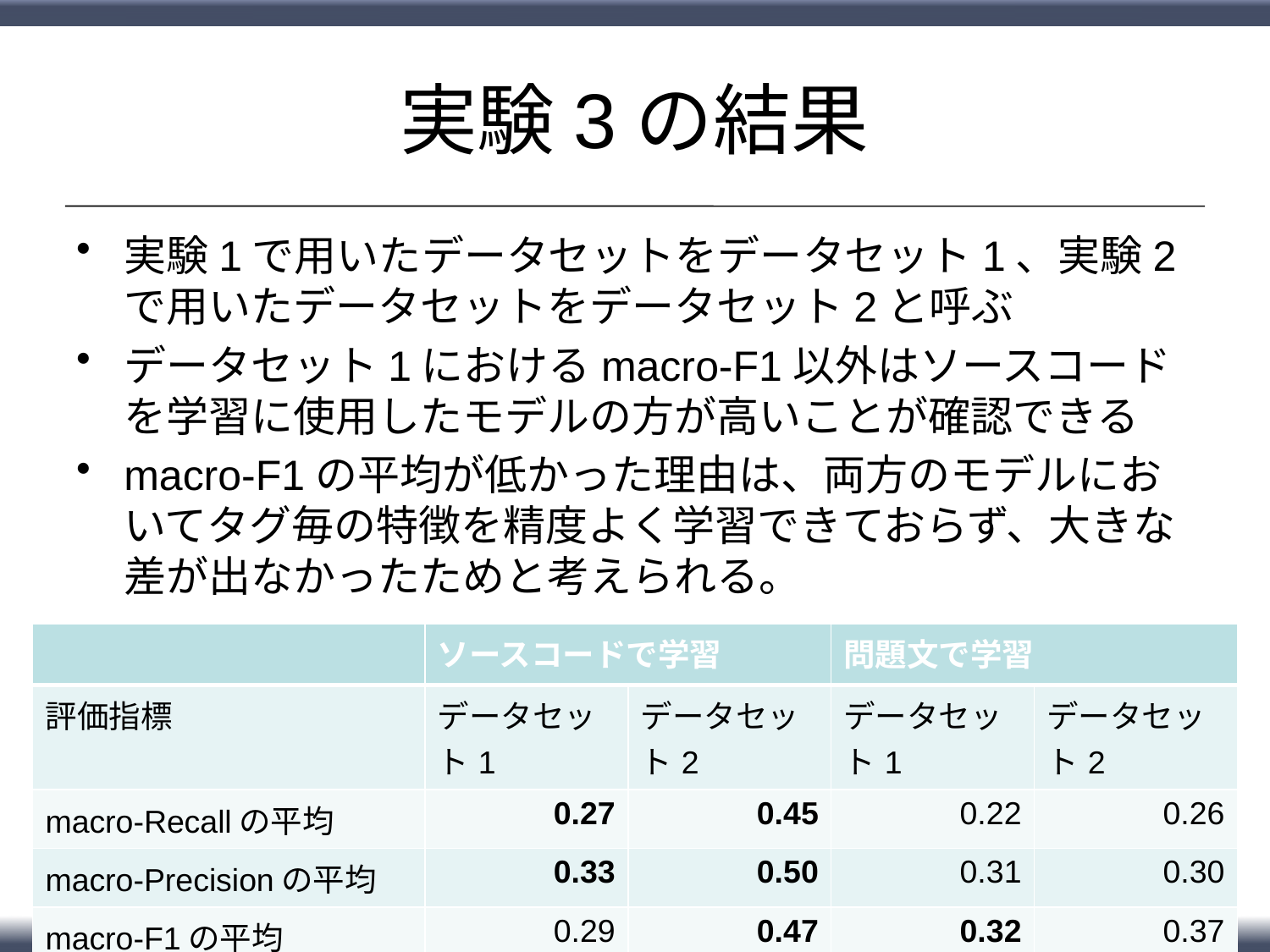

# 実験3の結果
実験1で用いたデータセットをデータセット1、実験2で用いたデータセットをデータセット2と呼ぶ
データセット1におけるmacro-F1以外はソースコードを学習に使用したモデルの方が高いことが確認できる
macro-F1の平均が低かった理由は、両方のモデルにおいてタグ毎の特徴を精度よく学習できておらず、大きな差が出なかったためと考えられる。
|  | ソースコードで学習 |  | 問題文で学習 |  |
| --- | --- | --- | --- | --- |
| 評価指標 | データセット1 | データセット2 | データセット1 | データセット2 |
| macro-Recallの平均 | 0.27 | 0.45 | 0.22 | 0.26 |
| macro-Precisionの平均 | 0.33 | 0.50 | 0.31 | 0.30 |
| macro-F1の平均 | 0.29 | 0.47 | 0.32 | 0.37 |

30
Feb/15/2022